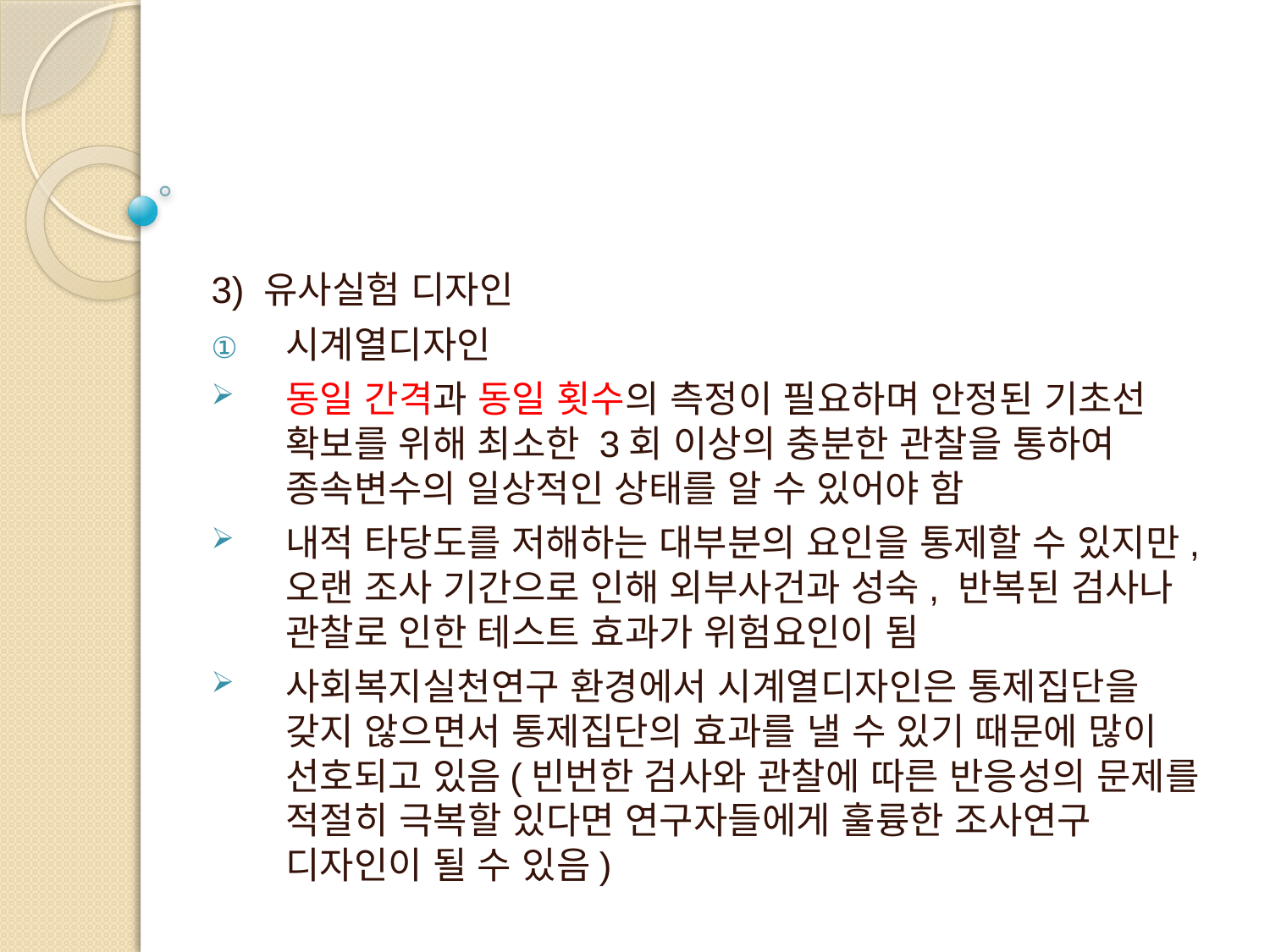

3) 유사실험 디자인
시계열디자인
동일 간격과 동일 횟수의 측정이 필요하며 안정된 기초선 확보를 위해 최소한 3회 이상의 충분한 관찰을 통하여 종속변수의 일상적인 상태를 알 수 있어야 함
내적 타당도를 저해하는 대부분의 요인을 통제할 수 있지만, 오랜 조사 기간으로 인해 외부사건과 성숙, 반복된 검사나 관찰로 인한 테스트 효과가 위험요인이 됨
사회복지실천연구 환경에서 시계열디자인은 통제집단을 갖지 않으면서 통제집단의 효과를 낼 수 있기 때문에 많이 선호되고 있음(빈번한 검사와 관찰에 따른 반응성의 문제를 적절히 극복할 있다면 연구자들에게 훌륭한 조사연구 디자인이 될 수 있음)